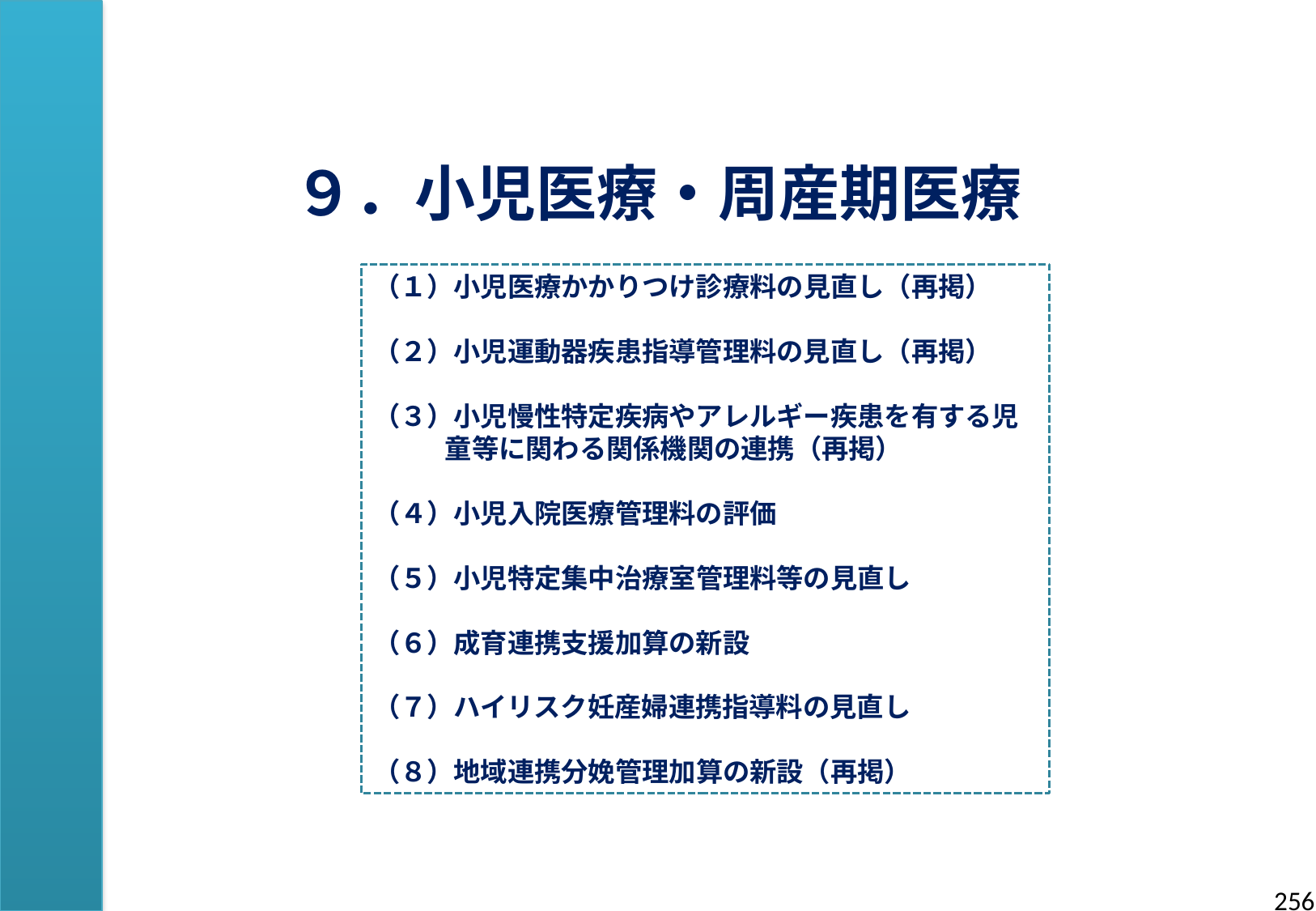

９．小児医療・周産期医療
（１）小児医療かかりつけ診療料の見直し（再掲）

（２）小児運動器疾患指導管理料の見直し（再掲）

（３）小児慢性特定疾病やアレルギー疾患を有する児童等に関わる関係機関の連携（再掲）

（４）小児入院医療管理料の評価

（５）小児特定集中治療室管理料等の見直し

（６）成育連携支援加算の新設

（７）ハイリスク妊産婦連携指導料の見直し

（８）地域連携分娩管理加算の新設（再掲）
256